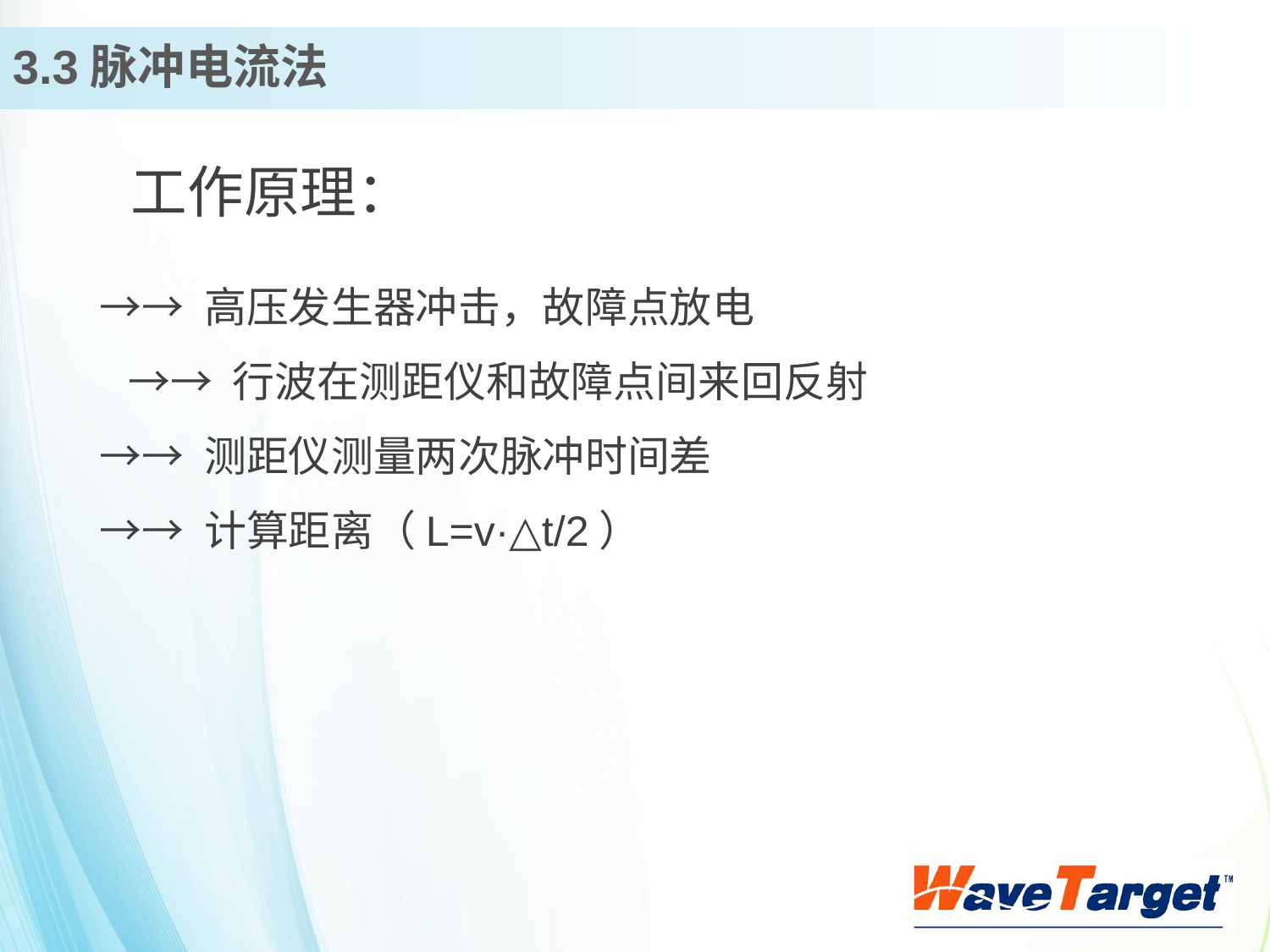

3.3脉冲电流法
工作原理：

  →→ 高压发生器冲击，故障点放电
	→→ 行波在测距仪和故障点间来回反射
  →→ 测距仪测量两次脉冲时间差
  →→ 计算距离（L=v·△t/2）